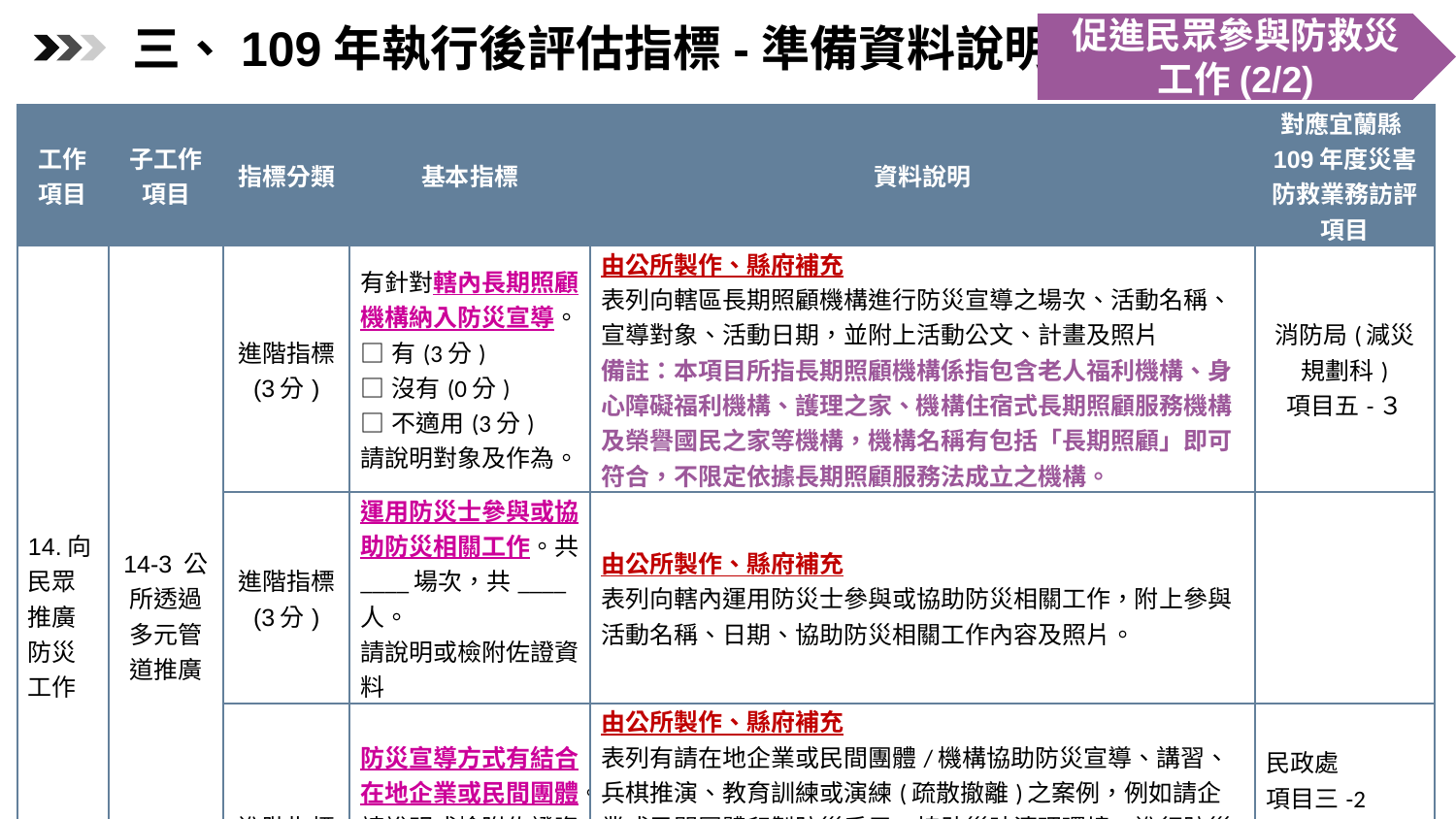

促進民眾參與防救災
工作(2/2)
三、109年執行後評估指標-準備資料說明

| 工作項目 | 子工作項目 | 指標分類 | 基本指標 | 資料說明 | 對應宜蘭縣109年度災害防救業務訪評項目 |
| --- | --- | --- | --- | --- | --- |
| 14.向民眾推廣防災工作 | 14-3 公所透過多元管道推廣 | 進階指標 (3分) | 有針對轄內長期照顧機構納入防災宣導。 □有(3分)　 □沒有(0分) □不適用(3分) 請說明對象及作為。 | 由公所製作、縣府補充 表列向轄區長期照顧機構進行防災宣導之場次、活動名稱、宣導對象、活動日期，並附上活動公文、計畫及照片 備註：本項目所指長期照顧機構係指包含老人福利機構、身心障礙福利機構、護理之家、機構住宿式長期照顧服務機構及榮譽國民之家等機構，機構名稱有包括「長期照顧」即可符合，不限定依據長期照顧服務法成立之機構。 | 消防局(減災規劃科) 項目五-３ |
|  |  | 進階指標 (3分) | 運用防災士參與或協助防災相關工作。共\_\_\_\_場次，共\_\_\_\_人。 請說明或檢附佐證資料 | 由公所製作、縣府補充 表列向轄內運用防災士參與或協助防災相關工作，附上參與活動名稱、日期、協助防災相關工作內容及照片。 |  |
|  |  | 進階指標 (5分) | 防災宣導方式有結合在地企業或民間團體。 請說明或檢附佐證資料。（如宣導文宣品、活動海報、活動照片或活動說明文件） | 由公所製作、縣府補充 表列有請在地企業或民間團體/機構協助防災宣導、講習、兵棋推演、教育訓練或演練(疏散撤離)之案例，例如請企業或民間團體印製防災手冊、協助災時清理環境、進行防災宣導教育訓練及其他合作案例。 說明：民間團體可包含向政府機關（單位）登記立案之團體、未立案之隸屬政府機關（單位）之編組人員（例如民防、義警、義消）及其他民間自由組成之未立案團體。 | 民政處 項目三-2 消防局(減災規劃科) 項目五-2 |
24